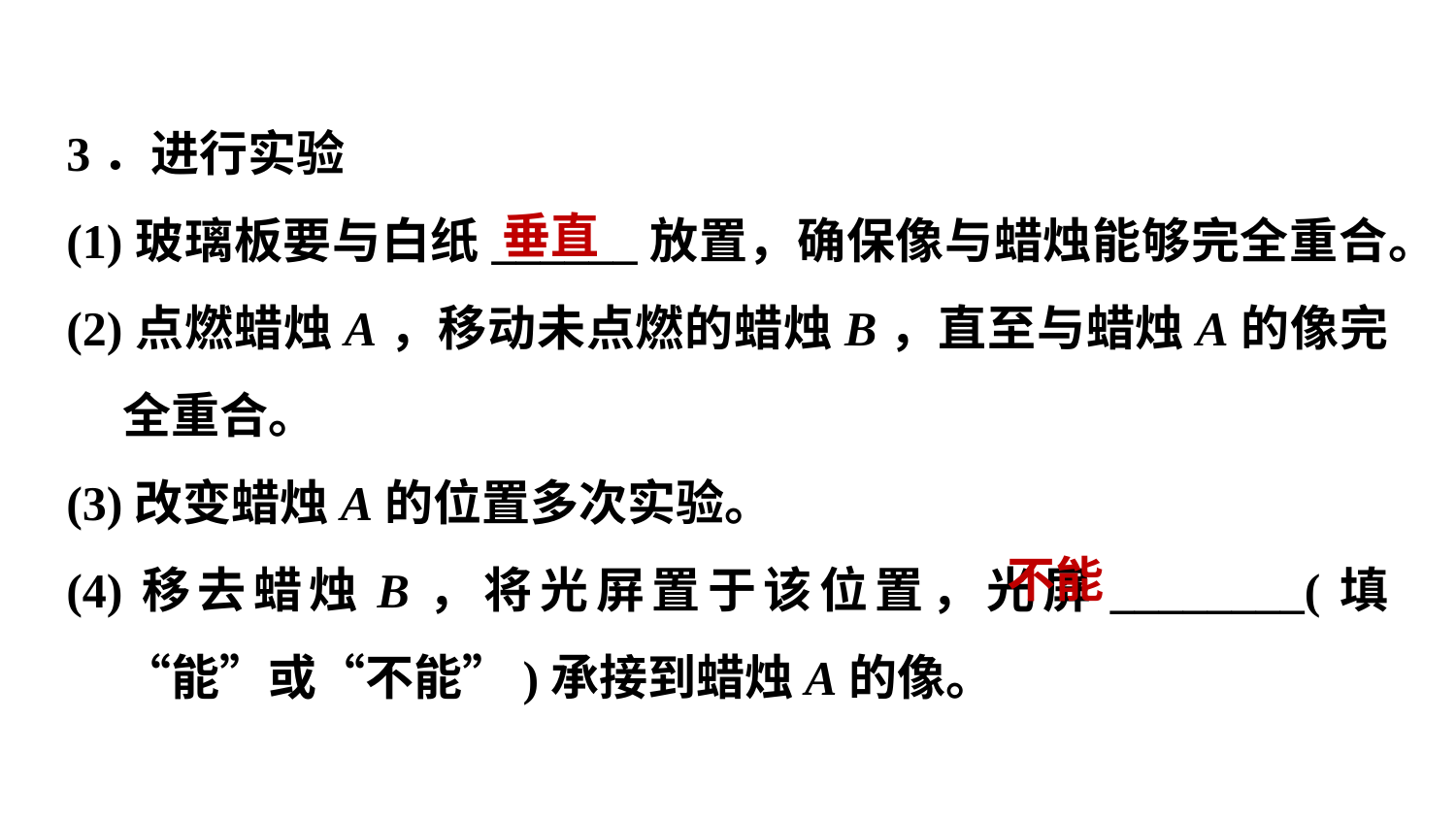

3．进行实验
(1)玻璃板要与白纸______放置，确保像与蜡烛能够完全重合。
(2)点燃蜡烛A，移动未点燃的蜡烛B，直至与蜡烛A的像完全重合。
(3)改变蜡烛A的位置多次实验。
(4)移去蜡烛B，将光屏置于该位置，光屏________(填“能”或“不能”)承接到蜡烛A的像。
垂直
不能